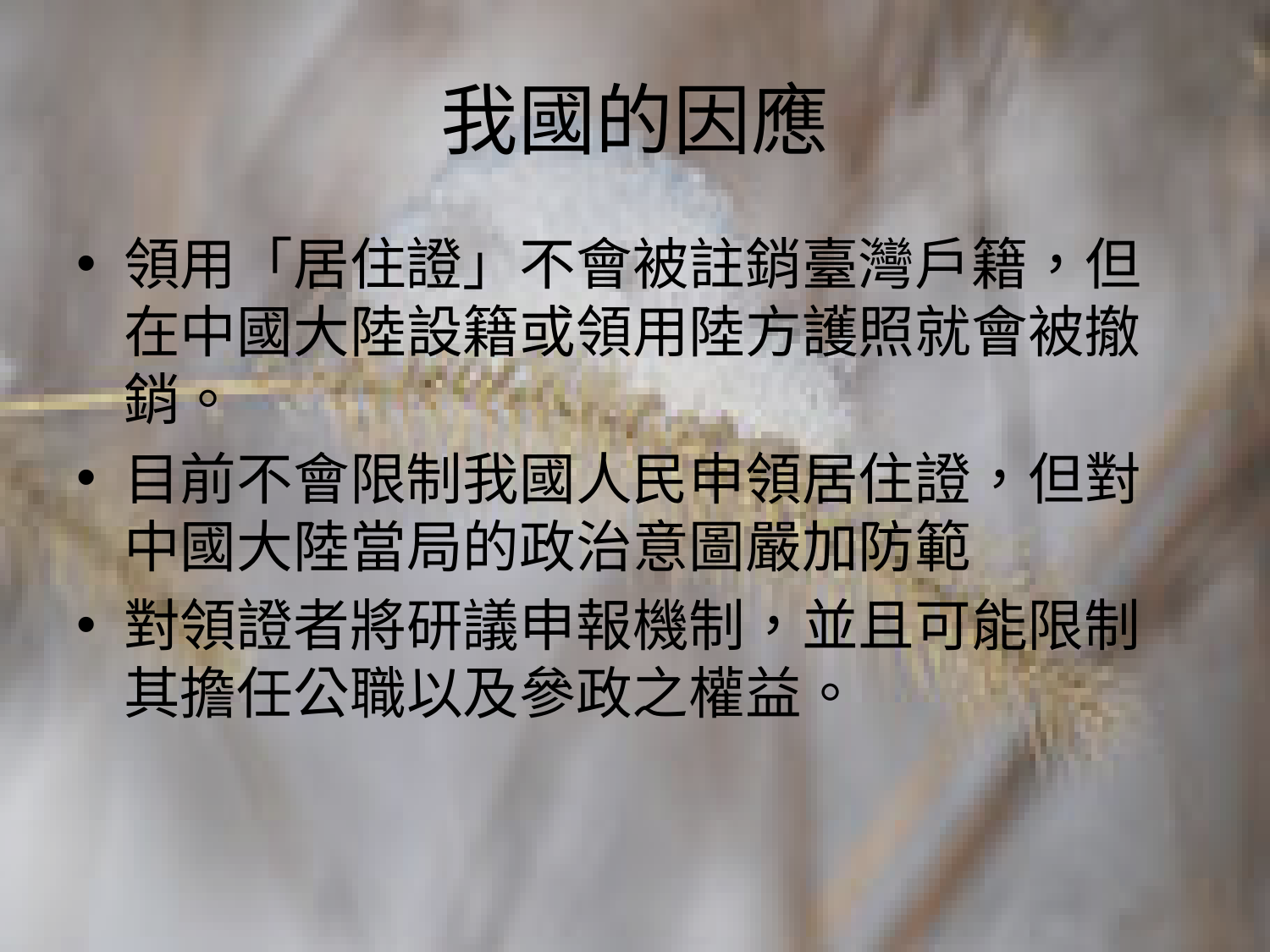

# 我國的因應
領用「居住證」不會被註銷臺灣戶籍，但在中國大陸設籍或領用陸方護照就會被撤銷。
目前不會限制我國人民申領居住證，但對中國大陸當局的政治意圖嚴加防範
對領證者將研議申報機制，並且可能限制其擔任公職以及參政之權益。